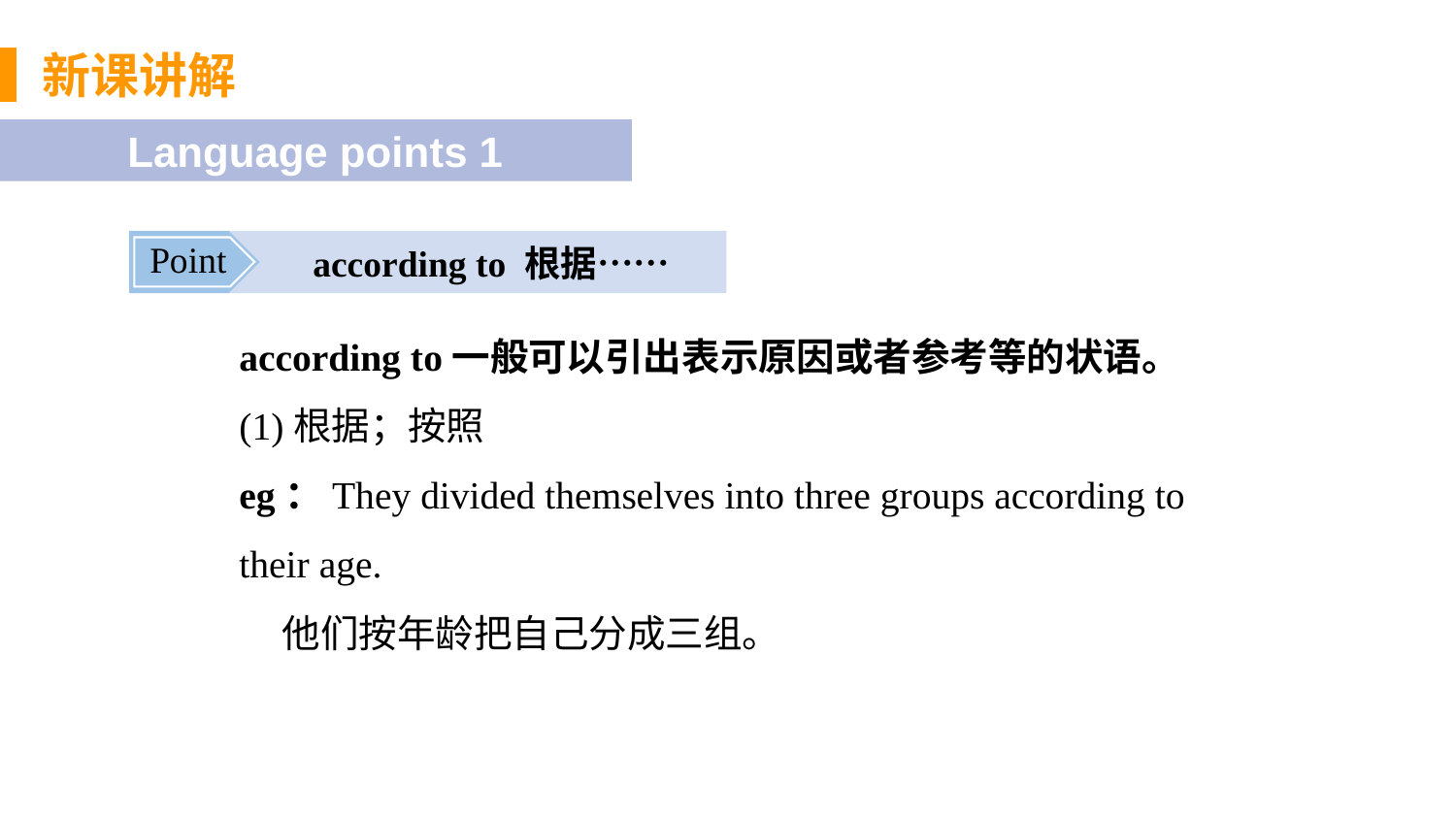

新课讲解

Language points 1

        according to 根据……

Point

according to一般可以引出表示原因或者参考等的状语。
(1)根据；按照
eg：They divided themselves into three groups according to their age.
    他们按年龄把自己分成三组。